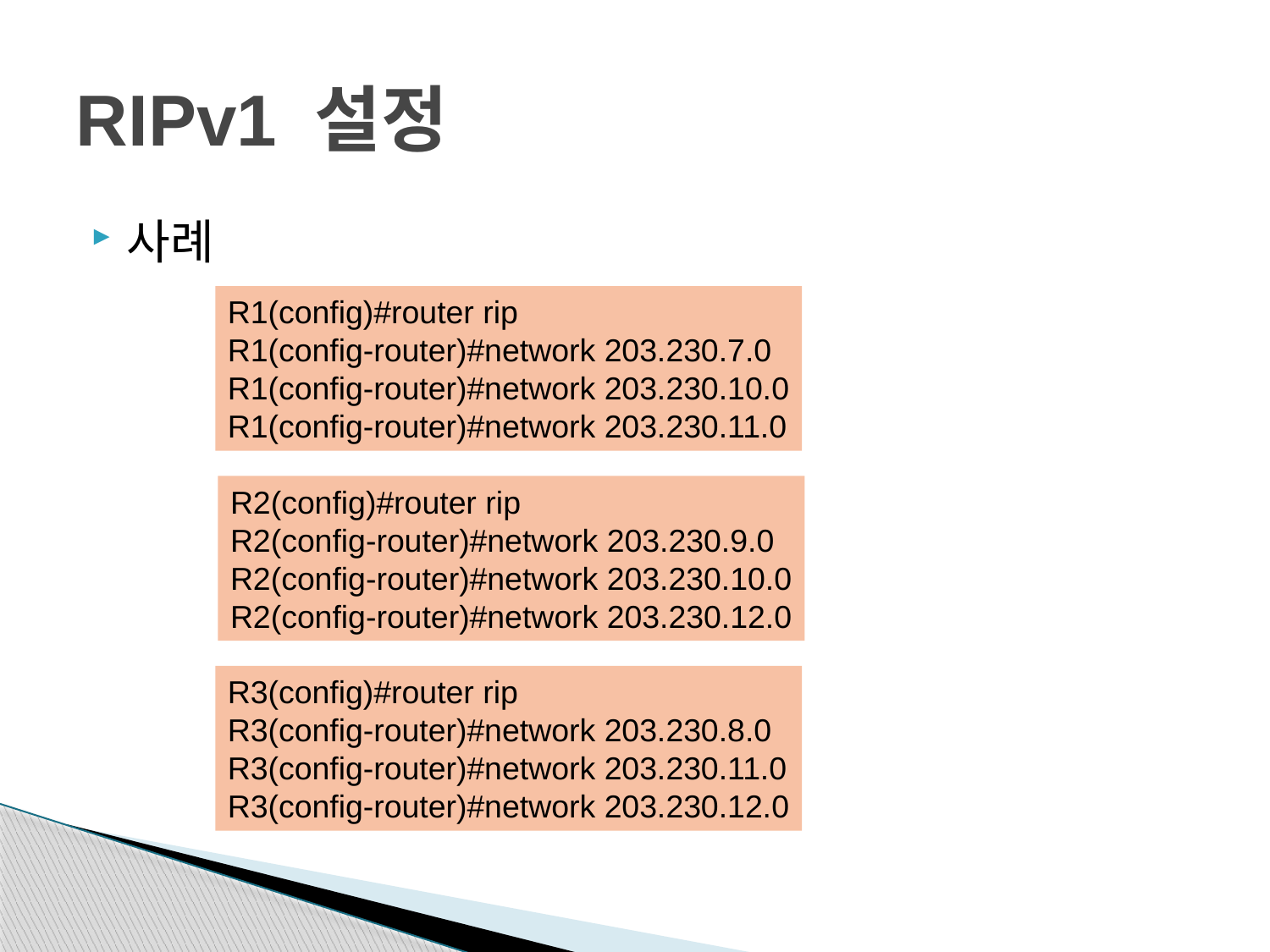

# RIPv1 설정
사례
R1(config)#router rip
R1(config-router)#network 203.230.7.0
R1(config-router)#network 203.230.10.0
R1(config-router)#network 203.230.11.0
R2(config)#router rip
R2(config-router)#network 203.230.9.0
R2(config-router)#network 203.230.10.0
R2(config-router)#network 203.230.12.0
R3(config)#router rip
R3(config-router)#network 203.230.8.0
R3(config-router)#network 203.230.11.0
R3(config-router)#network 203.230.12.0